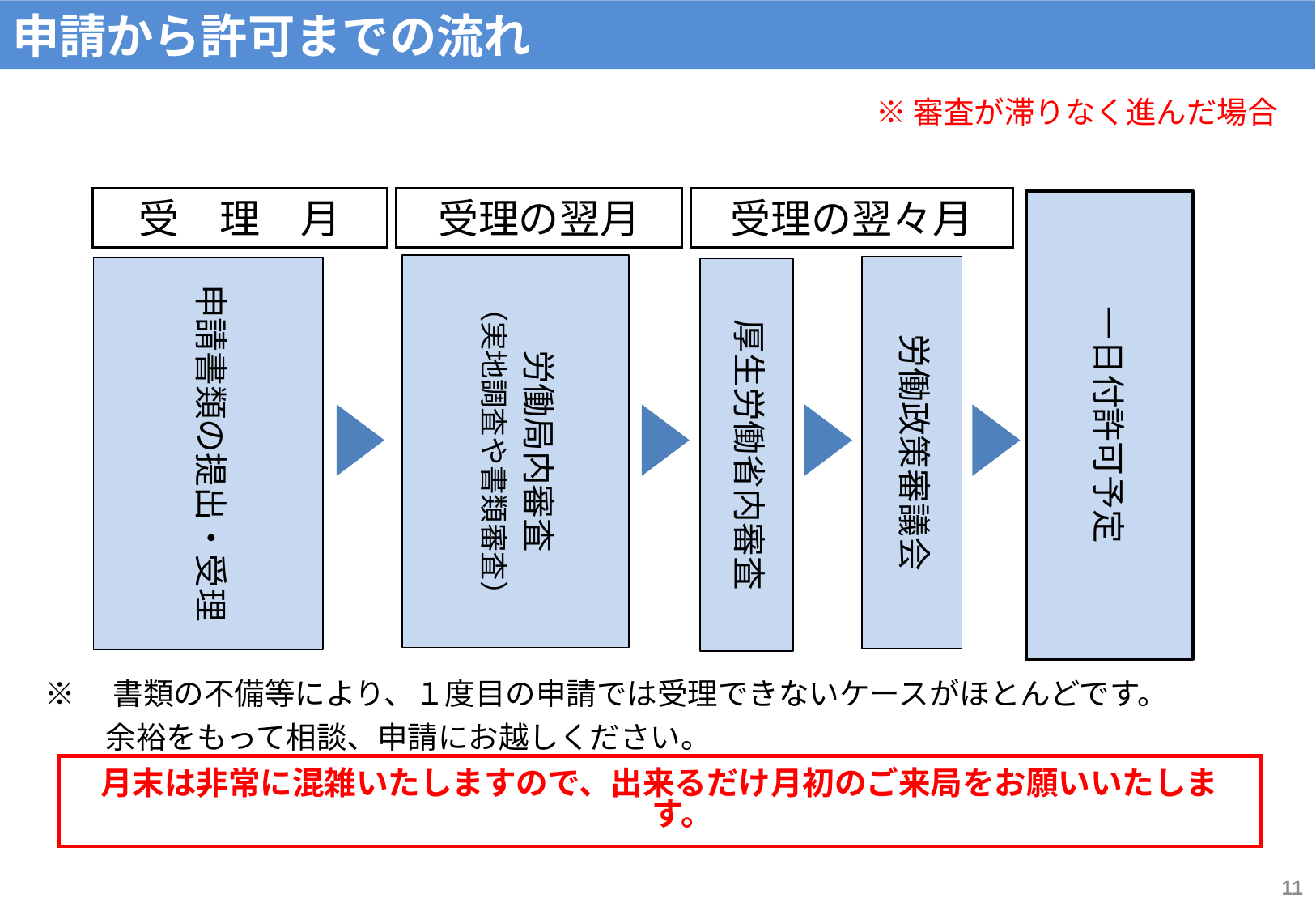

申請から許可までの流れ
※審査が滞りなく進んだ場合
受　理　月
受理の翌月
受理の翌々月
一日付許可予定
労働局内審査
（実地調査や書類審査）
労働政策審議会
申請書類の提出・受理
厚生労働省内審査

※　書類の不備等により、１度目の申請では受理できないケースがほとんどです。
　　余裕をもって相談、申請にお越しください。
月末は非常に混雑いたしますので、出来るだけ月初のご来局をお願いいたします。
11